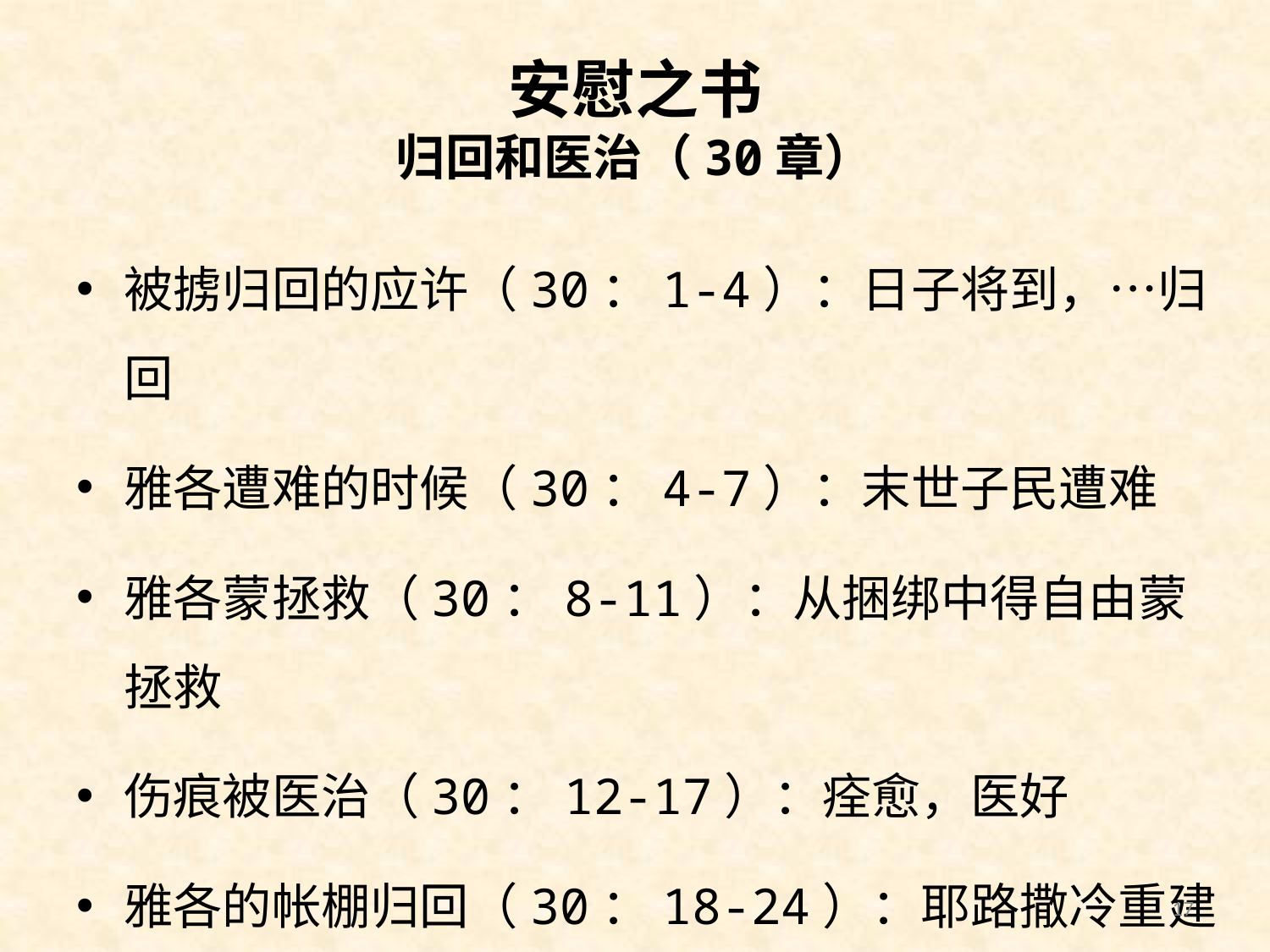

# 安慰之书 归回和医治（30章）
被掳归回的应许（30：1-4）：日子将到，…归回
雅各遭难的时候（30：4-7）：末世子民遭难
雅各蒙拯救（30：8-11）：从捆绑中得自由蒙拯救
伤痕被医治（30：12-17）：痊愈，医好
雅各的帐棚归回（30：18-24）：耶路撒冷重建
17